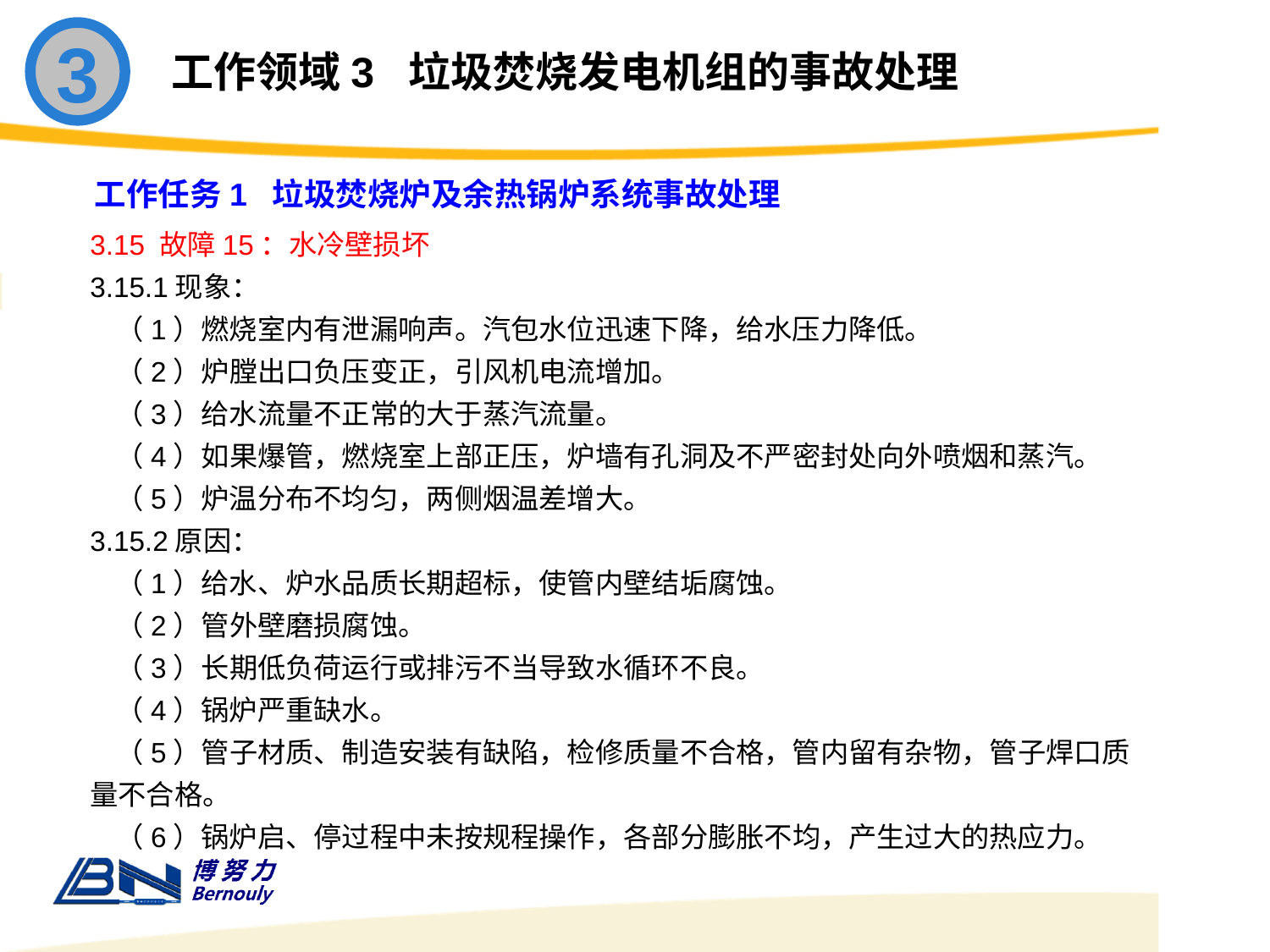

3
工作领域3  垃圾焚烧发电机组的事故处理
工作任务1  垃圾焚烧炉及余热锅炉系统事故处理
3.15 故障15：水冷壁损坏
3.15.1现象：
   （1）燃烧室内有泄漏响声。汽包水位迅速下降，给水压力降低。
   （2）炉膛出口负压变正，引风机电流增加。
   （3）给水流量不正常的大于蒸汽流量。
   （4）如果爆管，燃烧室上部正压，炉墙有孔洞及不严密封处向外喷烟和蒸汽。
   （5）炉温分布不均匀，两侧烟温差增大。
3.15.2原因：
   （1）给水、炉水品质长期超标，使管内壁结垢腐蚀。
   （2）管外壁磨损腐蚀。
   （3）长期低负荷运行或排污不当导致水循环不良。
   （4）锅炉严重缺水。
   （5）管子材质、制造安装有缺陷，检修质量不合格，管内留有杂物，管子焊口质量不合格。
   （6）锅炉启、停过程中未按规程操作，各部分膨胀不均，产生过大的热应力。